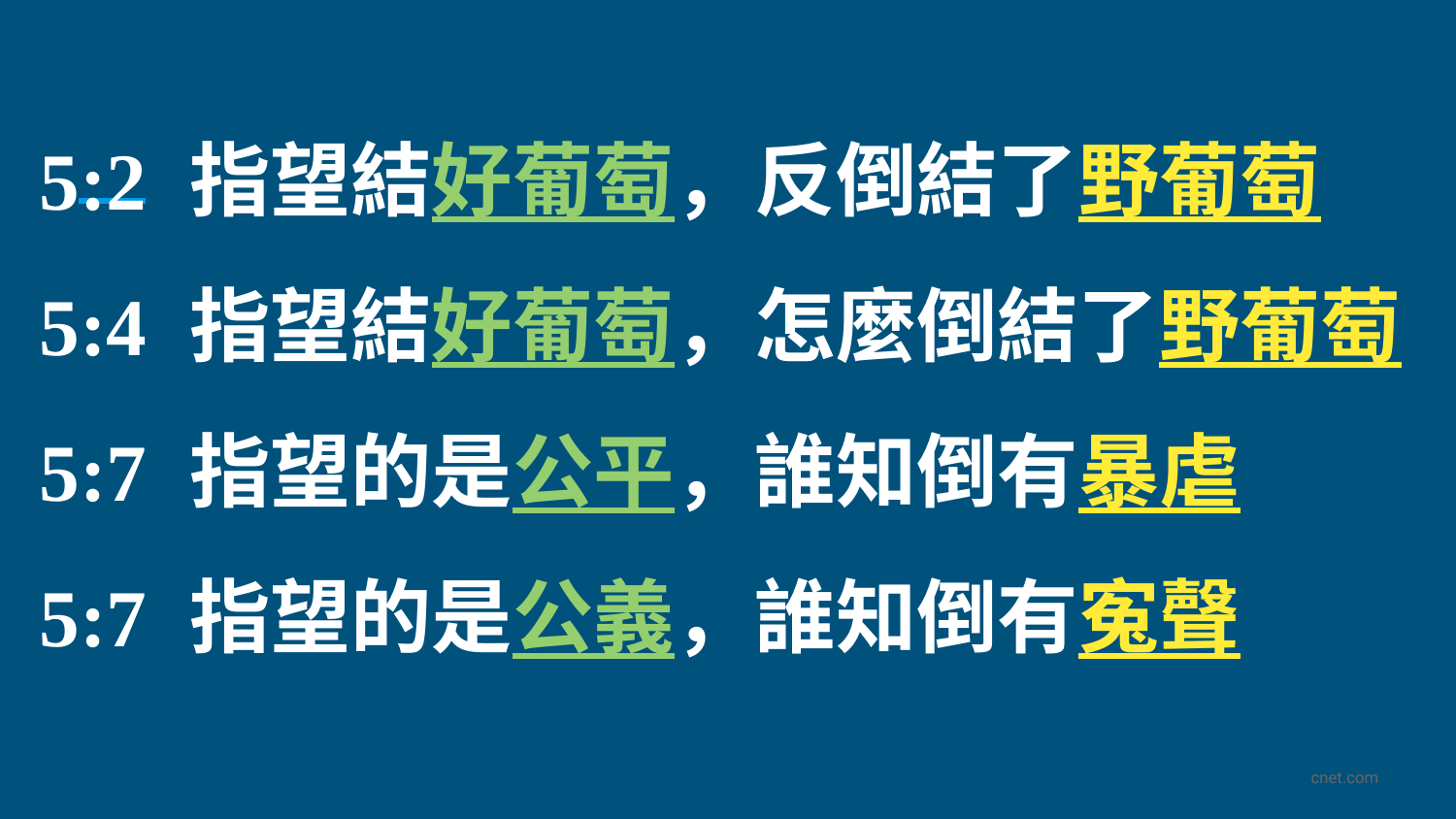

5:2 指望結好葡萄，反倒結了野葡萄
5:4 指望結好葡萄，怎麼倒結了野葡萄
5:7 指望的是公平，誰知倒有暴虐
5:7 指望的是公義，誰知倒有寃聲

cnet.com